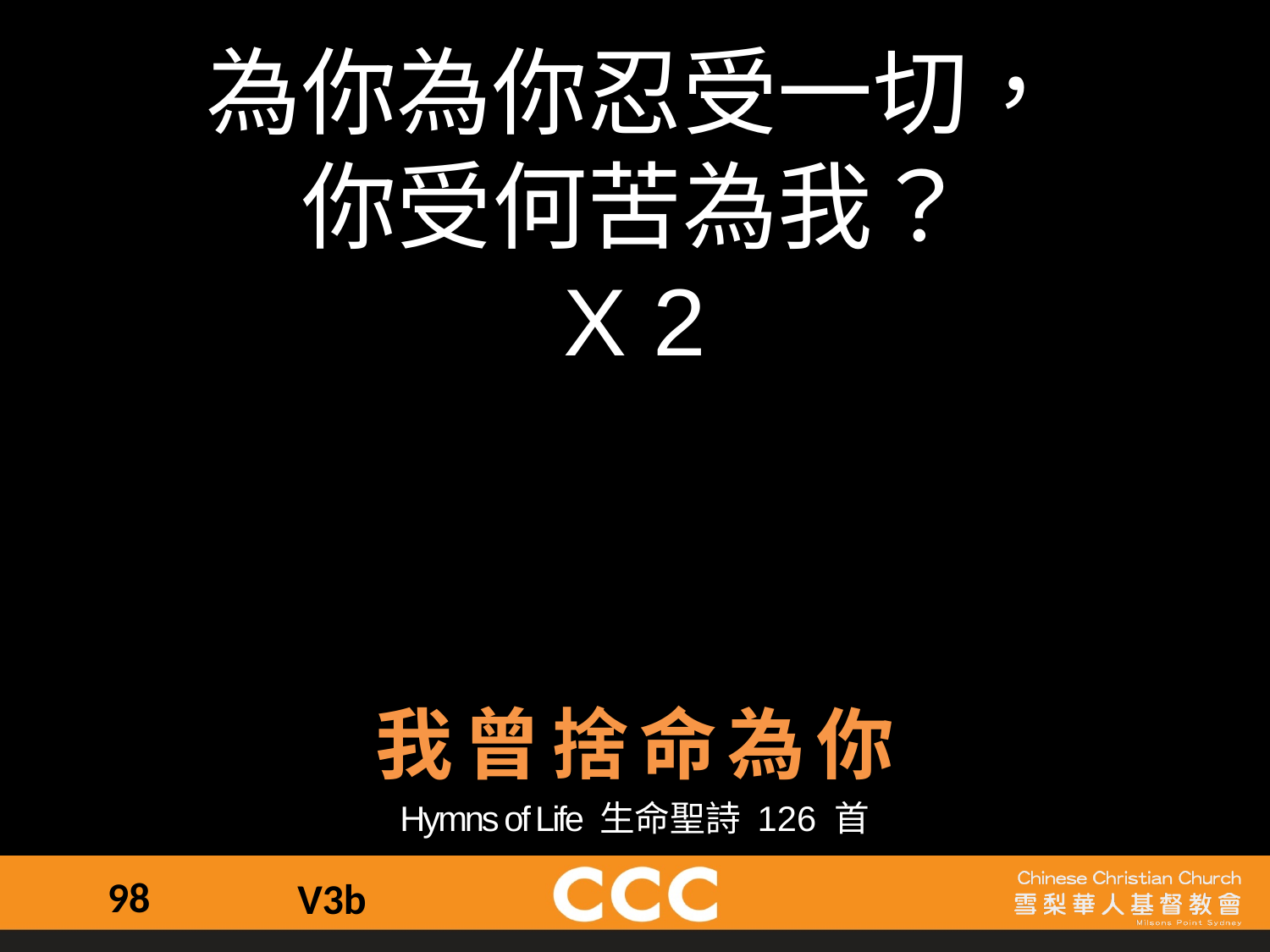

為你為你忍受一切，
你受何苦為我？
X 2
我曾捨命為你
Hymns of Life 生命聖詩 126 首
98
V3b